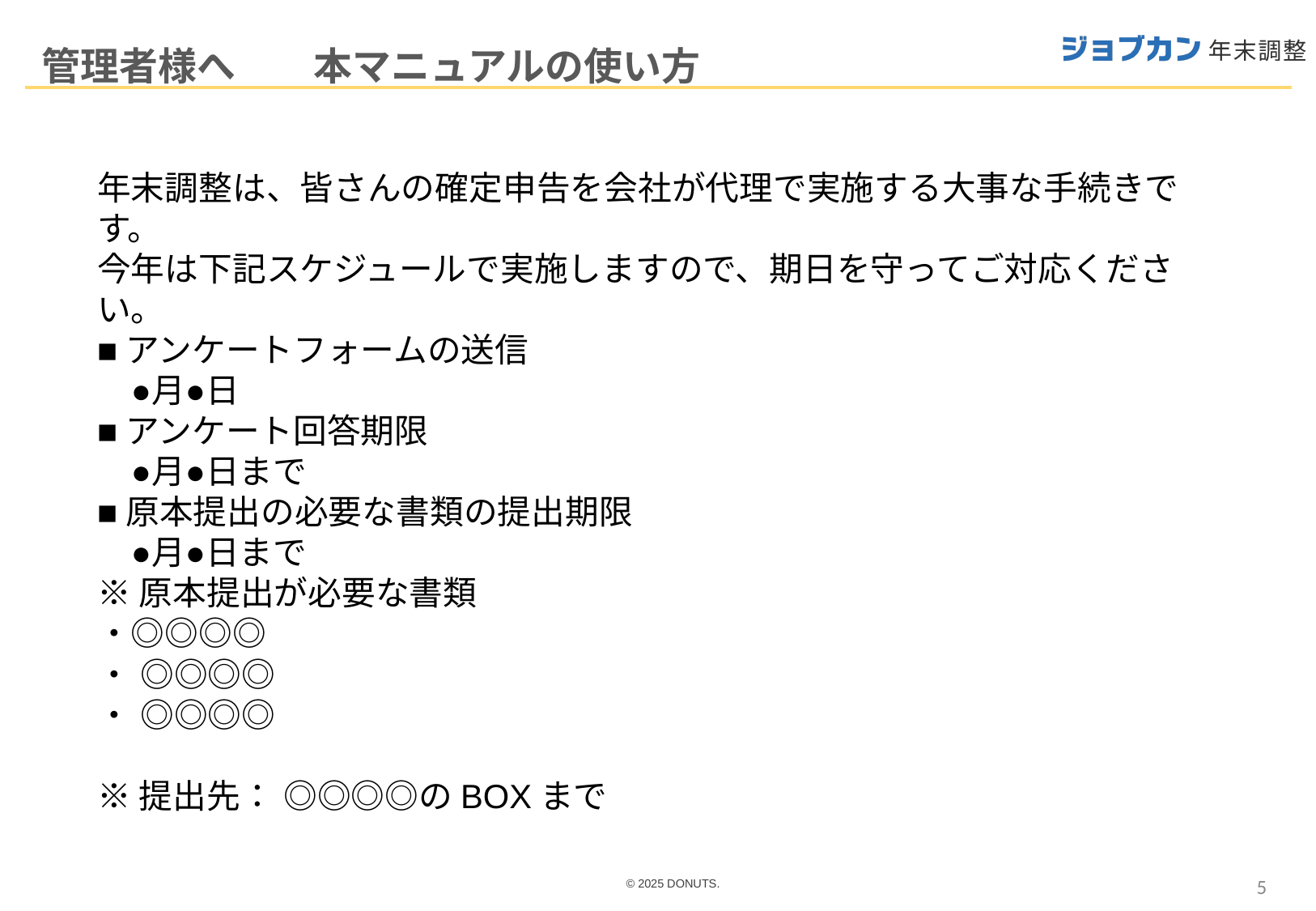

管理者様へ　　本マニュアルの使い方
年末調整は、皆さんの確定申告を会社が代理で実施する大事な手続きです。
今年は下記スケジュールで実施しますので、期日を守ってご対応ください。
■アンケートフォームの送信
　●月●日
■アンケート回答期限
　●月●日まで
■原本提出の必要な書類の提出期限
　●月●日まで
※原本提出が必要な書類
・◎◎◎◎
・ ◎◎◎◎
・ ◎◎◎◎

※提出先： ◎◎◎◎のBOXまで

5